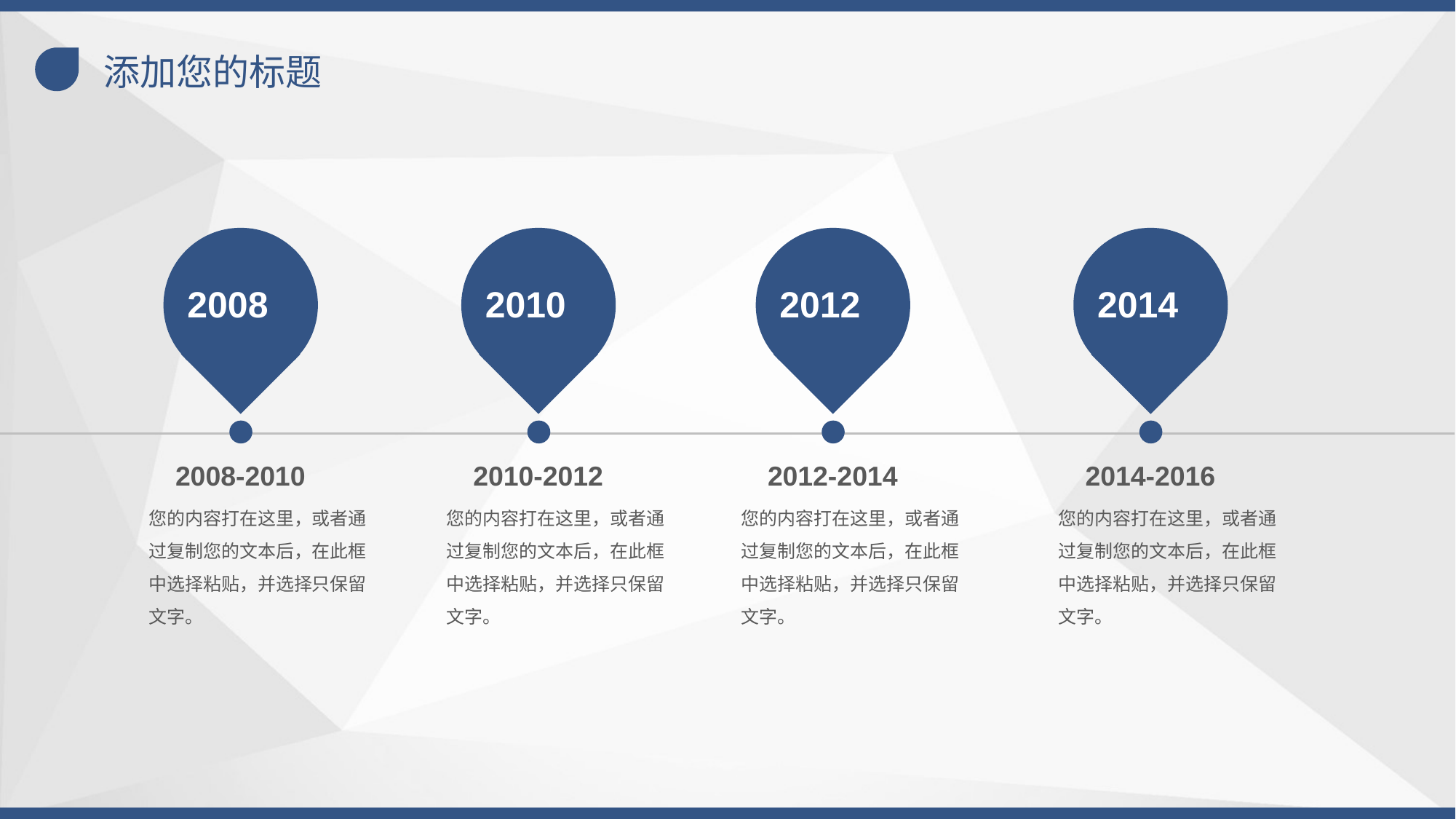

添加您的标题

2008

2010

2012

2014

2008-2010
2010-2012
2012-2014
2014-2016
您的内容打在这里，或者通过复制您的文本后，在此框中选择粘贴，并选择只保留文字。
您的内容打在这里，或者通过复制您的文本后，在此框中选择粘贴，并选择只保留文字。
您的内容打在这里，或者通过复制您的文本后，在此框中选择粘贴，并选择只保留文字。
您的内容打在这里，或者通过复制您的文本后，在此框中选择粘贴，并选择只保留文字。